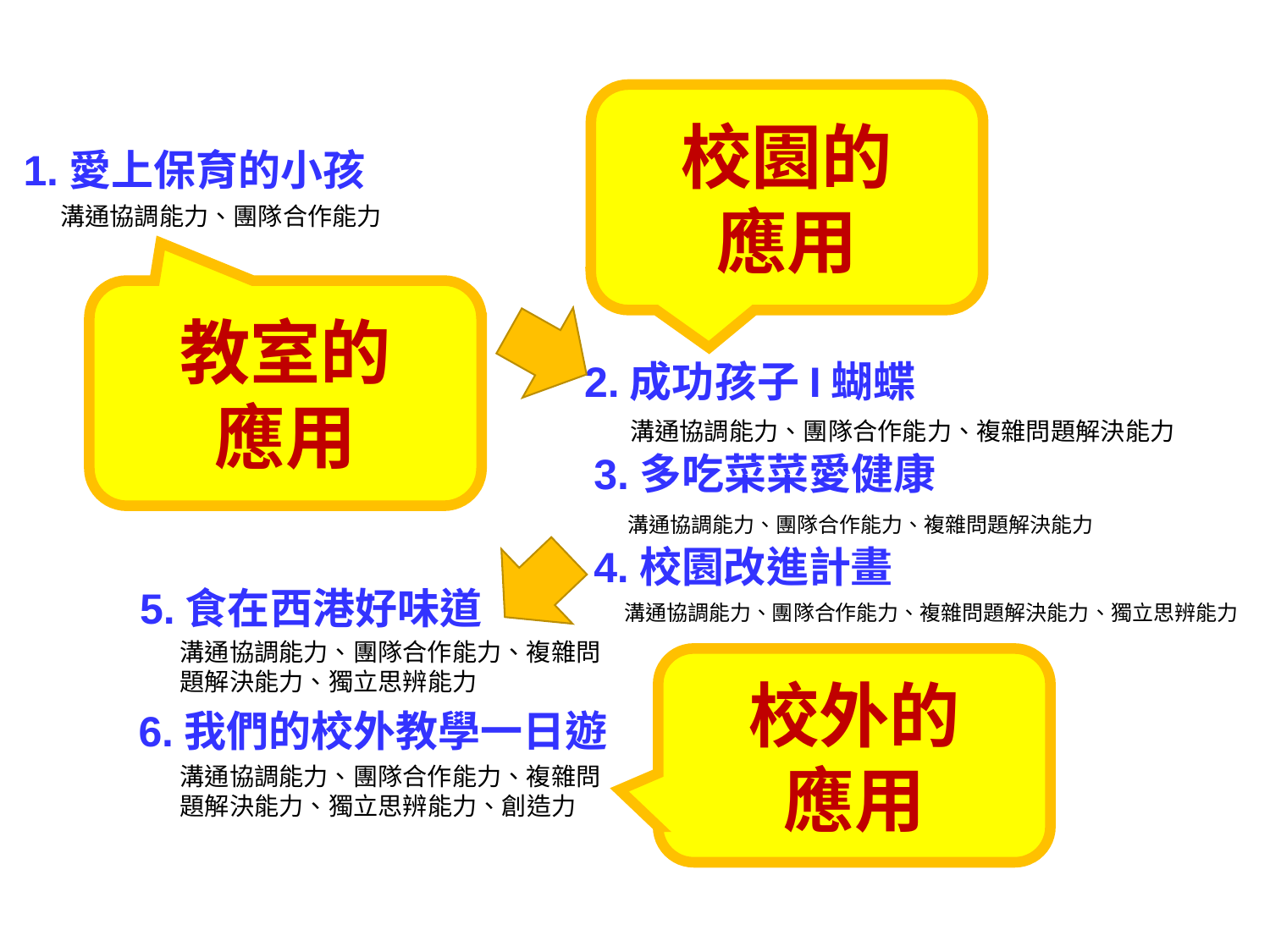

校園的
應用
1.愛上保育的小孩
溝通協調能力、團隊合作能力
教室的
應用

2.成功孩子I蝴蝶
3.多吃菜菜愛健康
4.校園改進計畫
溝通協調能力、團隊合作能力、複雜問題解決能力
溝通協調能力、團隊合作能力、複雜問題解決能力

溝通協調能力、團隊合作能力、複雜問題解決能力、獨立思辨能力
5.食在西港好味道
6.我們的校外教學一日遊
溝通協調能力、團隊合作能力、複雜問題解決能力、獨立思辨能力
校外的
應用
溝通協調能力、團隊合作能力、複雜問題解決能力、獨立思辨能力、創造力